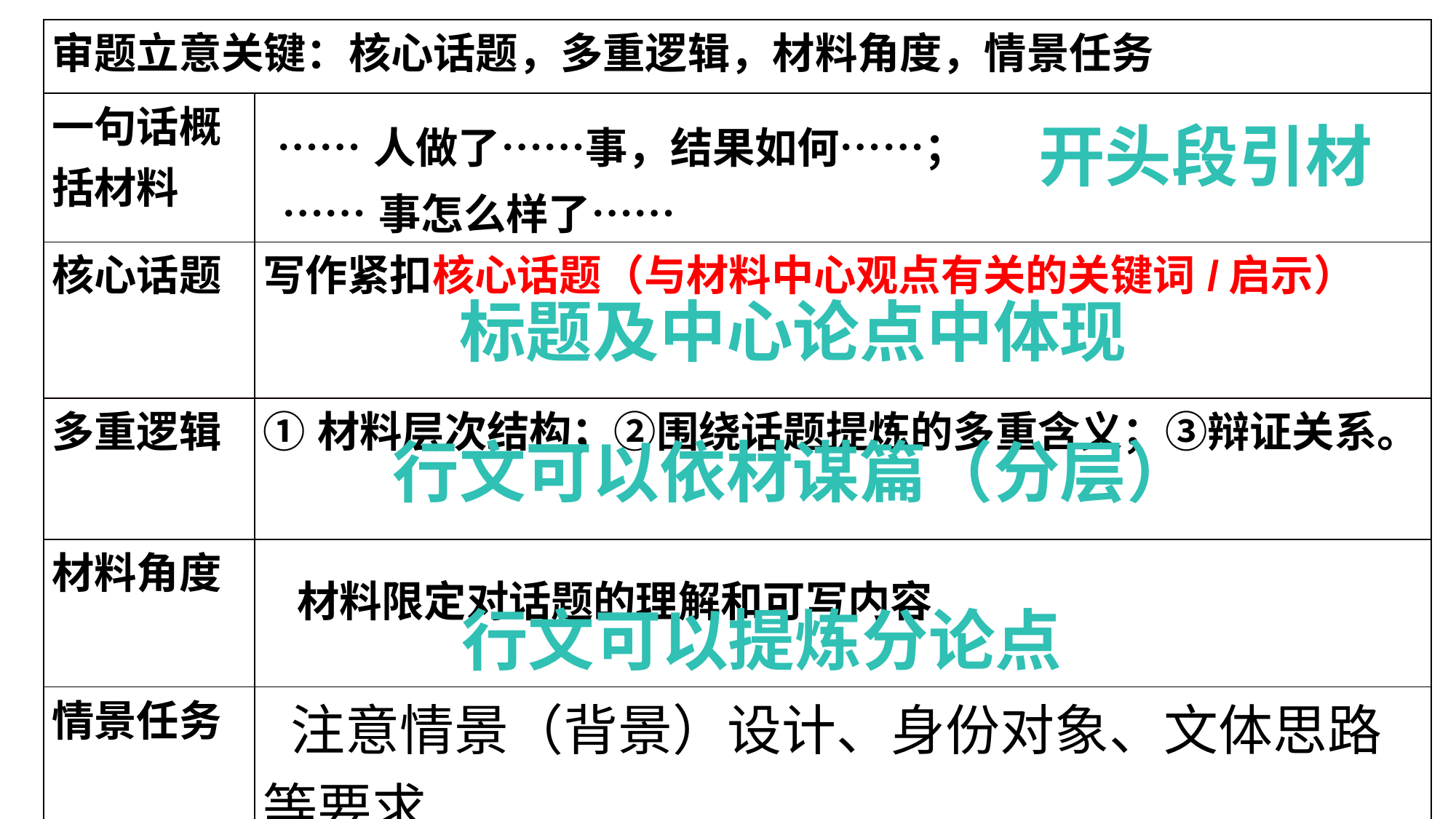

| 审题立意关键：核心话题，多重逻辑，材料角度，情景任务 |  |
| --- | --- |
| 一句话概括材料 | ……人做了……事，结果如何……； ……事怎么样了…… |
| 核心话题 | 写作紧扣核心话题（与材料中心观点有关的关键词/启示） |
| 多重逻辑 | ①材料层次结构；②围绕话题提炼的多重含义；③辩证关系。 |
| 材料角度 | 材料限定对话题的理解和可写内容 |
| 情景任务 | 注意情景（背景）设计、身份对象、文体思路等要求 |
开头段引材
标题及中心论点中体现
行文可以依材谋篇（分层）
行文可以提炼分论点